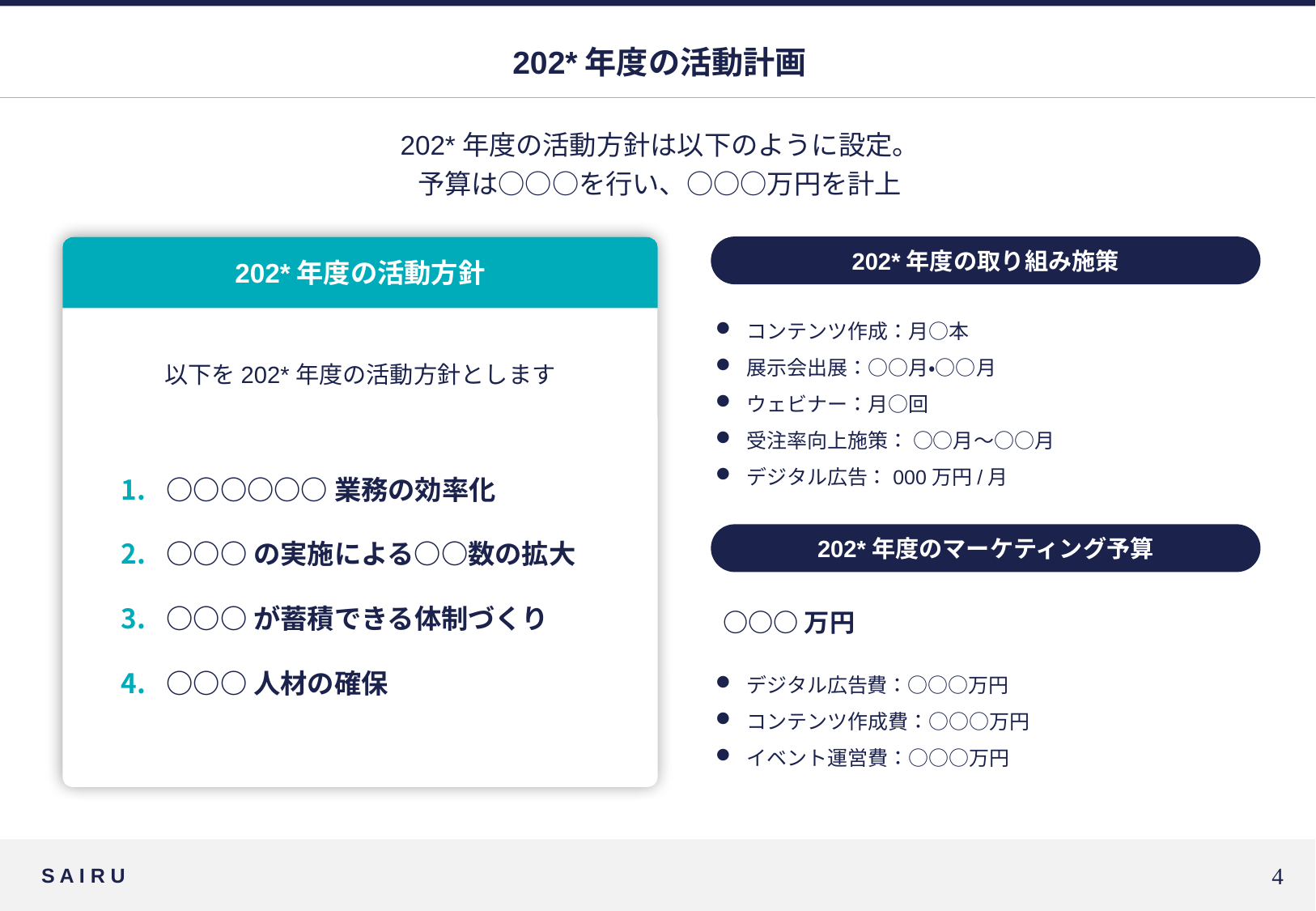

# 202*年度の活動計画
202*年度の活動方針は以下のように設定。
予算は○○○を行い、○○○万円を計上
202*年度の取り組み施策

202*年度の活動方針
コンテンツ作成：月○本
展示会出展：○○月・○○月
ウェビナー：月○回
受注率向上施策： ○○月〜○○月
デジタル広告：000万円/月
以下を202*年度の活動方針とします
○○○○○○業務の効率化
○○○の実施による○○数の拡大
○○○が蓄積できる体制づくり
○○○人材の確保
202*年度のマーケティング予算
○○○万円
デジタル広告費：○○○万円
コンテンツ作成費：○○○万円
イベント運営費：○○○万円
4